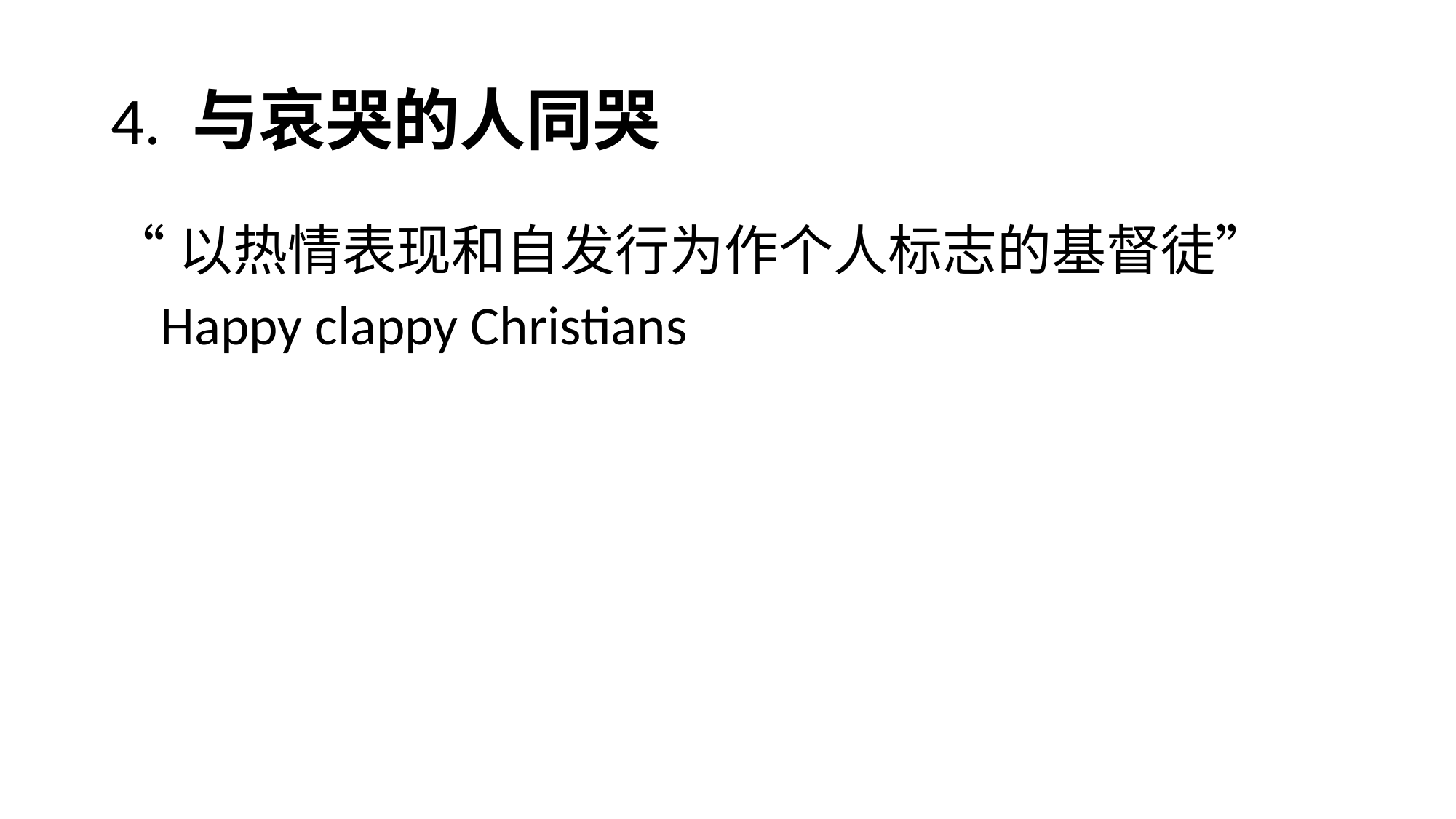

# 4. 与哀哭的人同哭
“以热情表现和自发行为作个人标志的基督徒”
    Happy clappy Christians